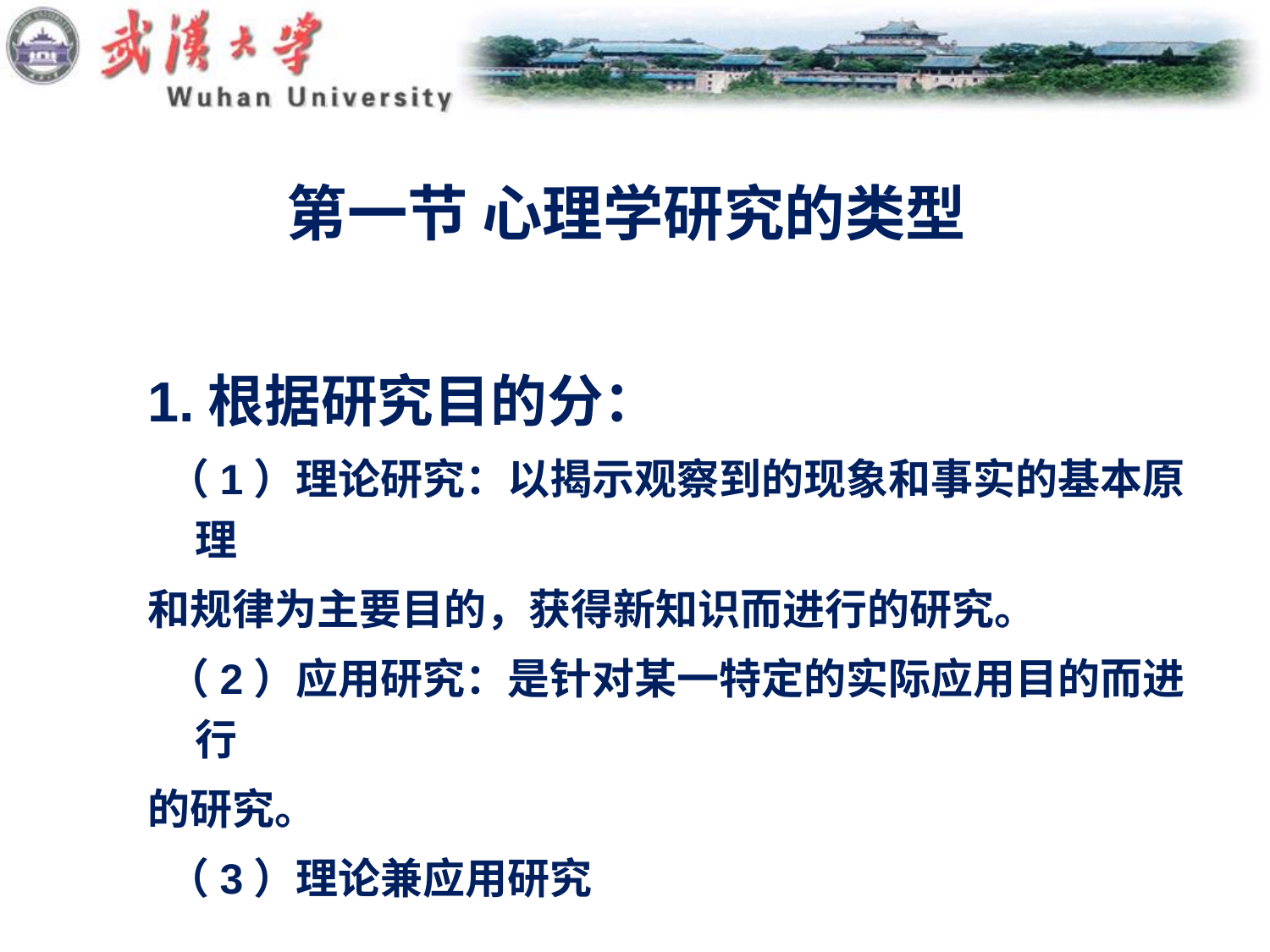

# 第一节 心理学研究的类型
1.根据研究目的分：
 （1）理论研究：以揭示观察到的现象和事实的基本原理
和规律为主要目的，获得新知识而进行的研究。
 （2）应用研究：是针对某一特定的实际应用目的而进行
的研究。
 （3）理论兼应用研究